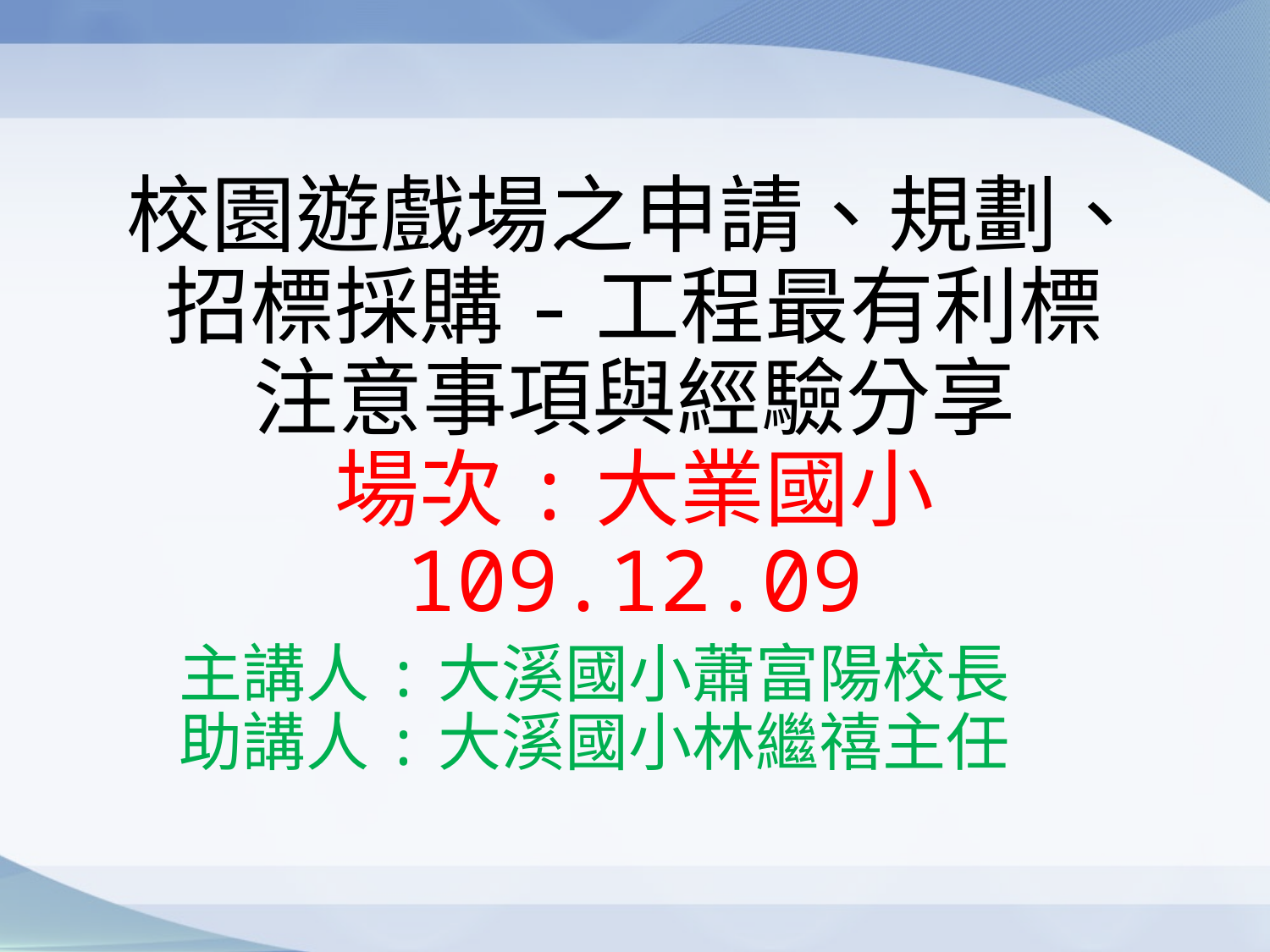

# 校園遊戲場之申請、規劃、 招標採購-工程最有利標 注意事項與經驗分享 場次:大業國小 109.12.09
      主講人:大溪國小蕭富陽校長
      助講人:大溪國小林繼禧主任